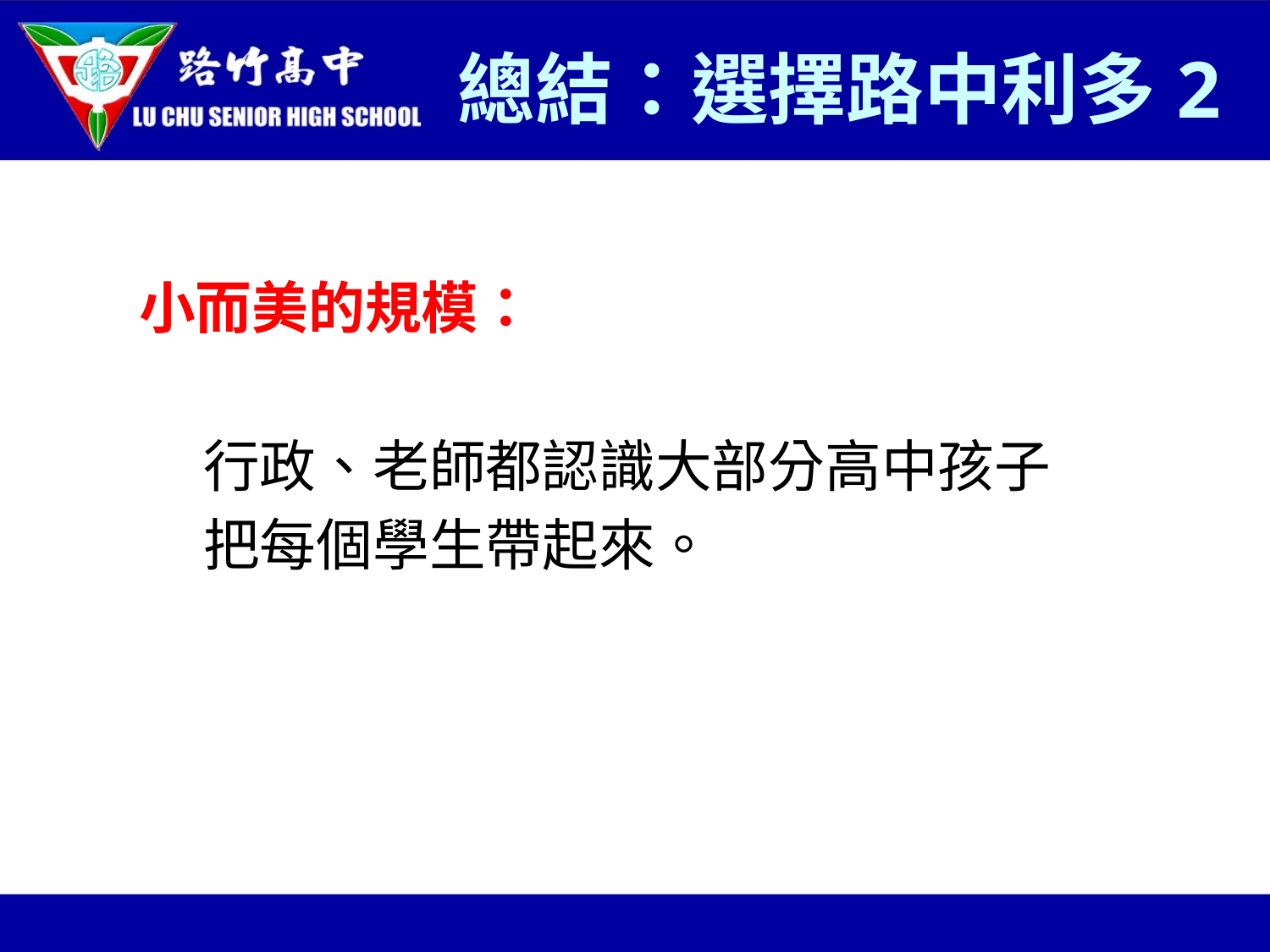

# 總結：選擇路中利多2
小而美的規模：

    行政、老師都認識大部分高中孩子
    把每個學生帶起來。